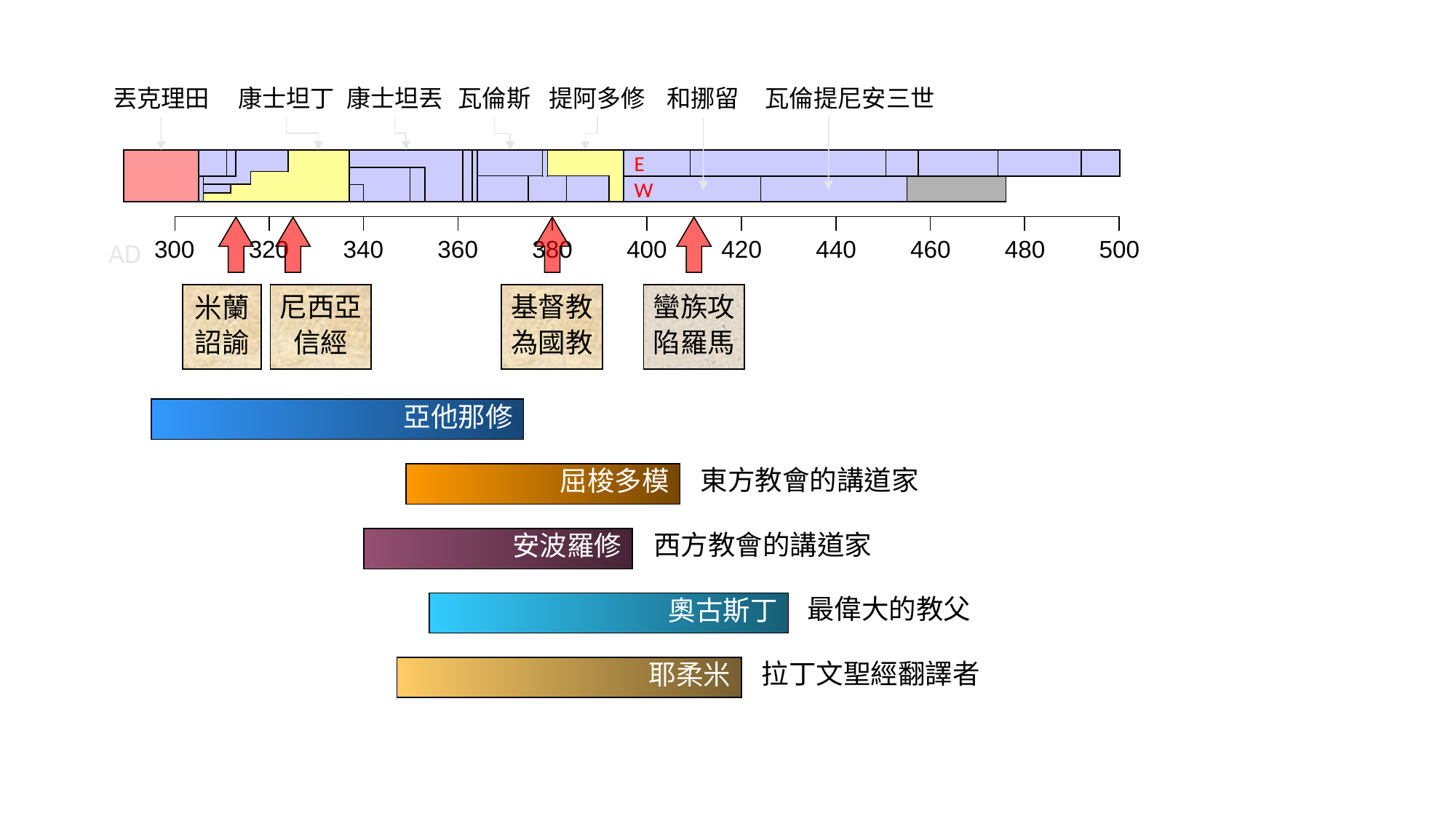

和挪留
丟克理田
康士坦丁
康士坦丟
瓦倫斯
提阿多修
瓦倫提尼安三世

E

W

|  |  |  |  |  |  |  |  |  |  |
| --- | --- | --- | --- | --- | --- | --- | --- | --- | --- |

AD
| 300 | 320 | 340 | 360 | 380 | 400 | 420 | 440 | 460 | 480 | 500 |
| --- | --- | --- | --- | --- | --- | --- | --- | --- | --- | --- |
尼西亞
信經
基督教
為國教
蠻族攻
陷羅馬
米蘭
詔諭
亞他那修
東方教會的講道家
屈梭多模
西方教會的講道家
安波羅修
最偉大的教父
奧古斯丁
拉丁文聖經翻譯者
耶柔米